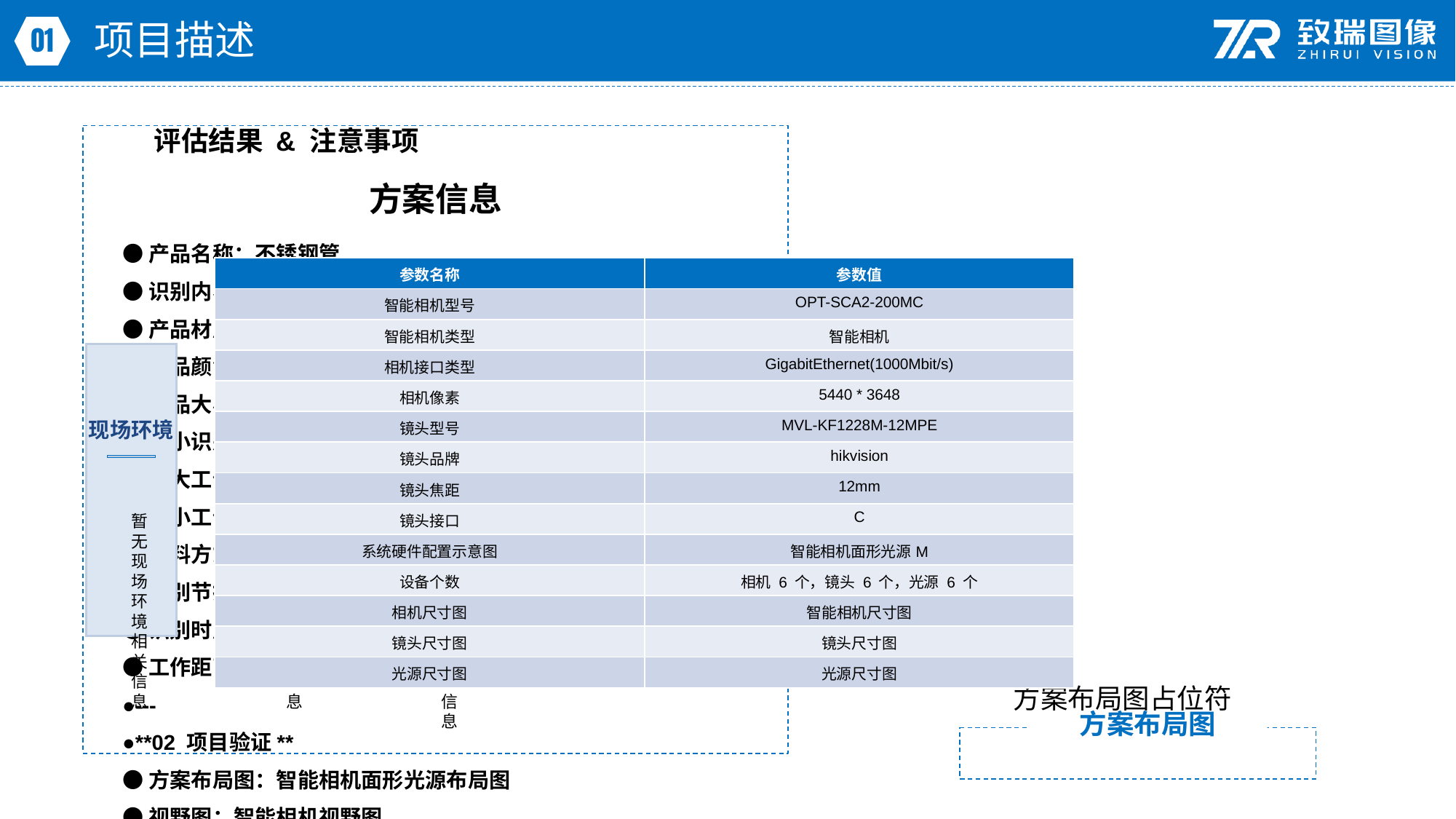

项目描述
01

评估结果 & 注意事项

方案信息
●产品名称：不锈钢管
●识别内容：数字和字母
●产品材质：不锈钢
●产品颜色：银白色
●产品大小(mm*mm)：2000.0 * 5000.0
●最小识别特征大小(mm)：1
●最大工作距离(mm)：-1
●最小工作距离(mm)：-1
●来料方式：人工放置
●识别节拍(pcs/min)：12
●识别时产品运动速度(m/s)：0
●工作距离(mm)：1897
●---
●**02 项目验证**
●方案布局图：智能相机面形光源布局图
●视野图：智能相机视野图
●A(工作距离) = 1897mm, B(视野宽度) = 1384mm, C(视野长度) = 2063mm
●核心参数表
●智能相机型号：OPT-SCA2-200MC
●智能相机类型：智能相机
●相机接口类型：GigabitEthernet(1000Mbit/s)
●相机像素：5440 * 3648
●镜头型号：MVL-KF1228M-12MPE
●镜头品牌：hikvision
●镜头焦距：12mm
●镜头接口：C
●---
●**03 评估结果 & 注意事项**
●评估结果
●| 评估项 | 结果 |
●|--------|------|
●| 检测精度 | 满足要求 |
●| 检测速度 | 满足要求 |
●| 系统稳定性 | 良好 |
●现场环境
●风险点
●不锈钢表面反光严重，可能导致图像质量下降；环境灰尘可能影响成像清晰度。
●解决方案
●采用偏振光源或调整光源角度以减少反光；保持检测区域洁净，定期清洁设备光学部件。
●相机安装
●风险点
●安装高度误差、相机与光源位置不匹配，导致图像畸变或亮度不均。
●解决方案
●严格按照设计图纸进行安装调试，使用激光水平仪校准相机高度，确保光源与相机同步调整。
●物料一致性
●风险点
●来料位置偏差大，影响识别稳定性；不同批次不锈钢管表面光泽差异明显。
●解决方案
●优化工装夹具定位结构，提高来料一致性；在软件中加入自适应算法，增强对表面光泽变化的鲁棒性。
●---
●**04 配置清单**
●系统硬件配置示意图：智能相机面形光源M
●设备个数：相机 6 个，镜头 6 个，光源 6 个
●尺寸图
●相机尺寸图：智能相机尺寸图
●镜头尺寸图：镜头尺寸图
●光源尺寸图：光源尺寸图
●详细清单
●| 序号 | 名称 | 型号 | 单位 | 数量 | 厂家 |
●|------|------|------|------|------|------|
●| 1 | 智能相机 | OPT-SCA2-200MC | 台 | 6 | OPT |
●| 2 | 镜头 | MVL-KF1228M-12MPE | 个 | 6 | HIKVISION |
●| 3 | 光源 | OPT-FLA610570K | 个 | 6 | OPT |
●---
●**05 售后服务**
●如果您对方案有任何提议，可以电话联系我们。
●如果您在方案执行过程中遇到问题，可以联系我们。
●如果您有视觉方面的行业难题，可以联系我们。
●机器视觉方案提供商
●0535-2162897
●www.ytzrtx.com
●image@ytzrtx.com
●山东省烟台市经济技术开发区泰山路 86 号内 1 号
●烟台致瑞图像技术有限公司（YANTAI ZHIRUI VISION TECHNOLOGY CO.,LTD）
| 参数名称 | 参数值 |
| --- | --- |
| 智能相机型号 | OPT-SCA2-200MC |
| 智能相机类型 | 智能相机 |
| 相机接口类型 | GigabitEthernet(1000Mbit/s) |
| 相机像素 | 5440 \* 3648 |
| 镜头型号 | MVL-KF1228M-12MPE |
| 镜头品牌 | hikvision |
| 镜头焦距 | 12mm |
| 镜头接口 | C |
| 系统硬件配置示意图 | 智能相机面形光源M |
| 设备个数 | 相机 6 个，镜头 6 个，光源 6 个 |
| 相机尺寸图 | 智能相机尺寸图 |
| 镜头尺寸图 | 镜头尺寸图 |
| 光源尺寸图 | 光源尺寸图 |

现场环境

相机安装

物料一致性

暂无现场环境相关信息

暂无相机安装相关信息

暂无物料一致性相关信息
方案布局图占位符
方案布局图